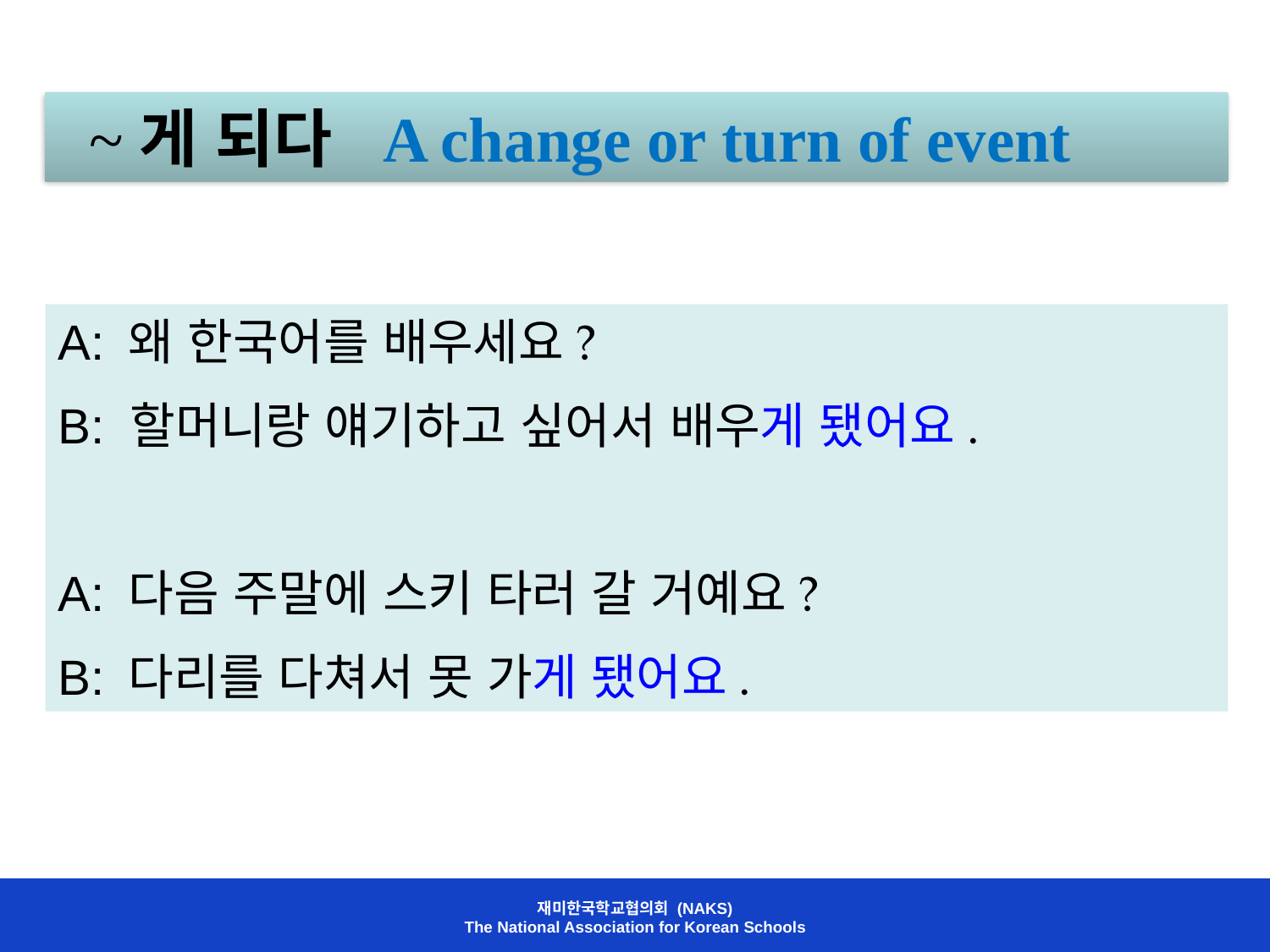

~게 되다  A change or turn of event
A: 왜 한국어를 배우세요?
B: 할머니랑 얘기하고 싶어서 배우게 됐어요.

A: 다음 주말에 스키 타러 갈 거예요?
B: 다리를 다쳐서 못 가게 됐어요.
재미한국학교협의회 (NAKS)
The National Association for Korean Schools